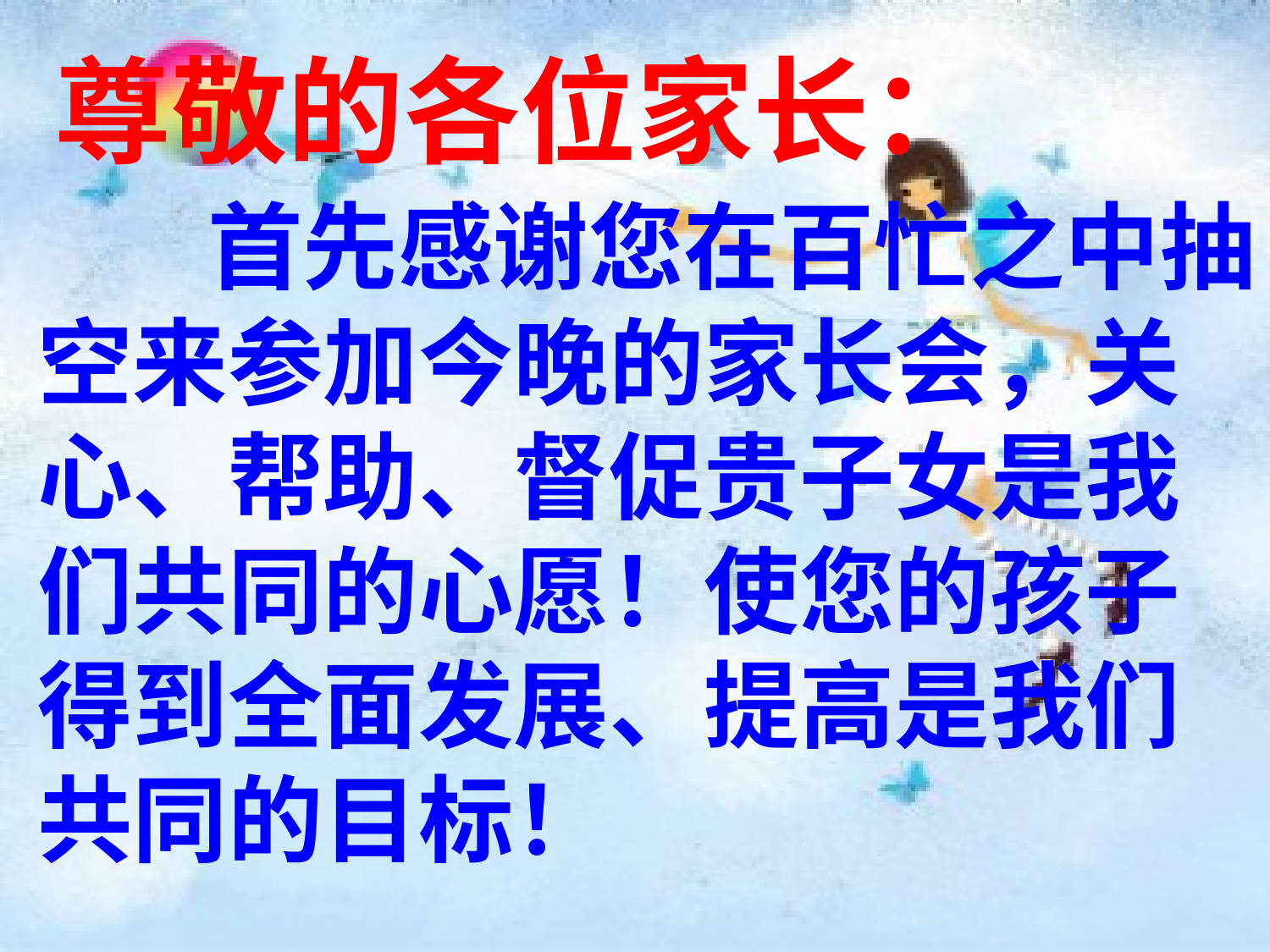

尊敬的各位家长：
      首先感谢您在百忙之中抽空来参加今晚的家长会，关心、帮助、督促贵子女是我们共同的心愿！使您的孩子得到全面发展、提高是我们共同的目标！